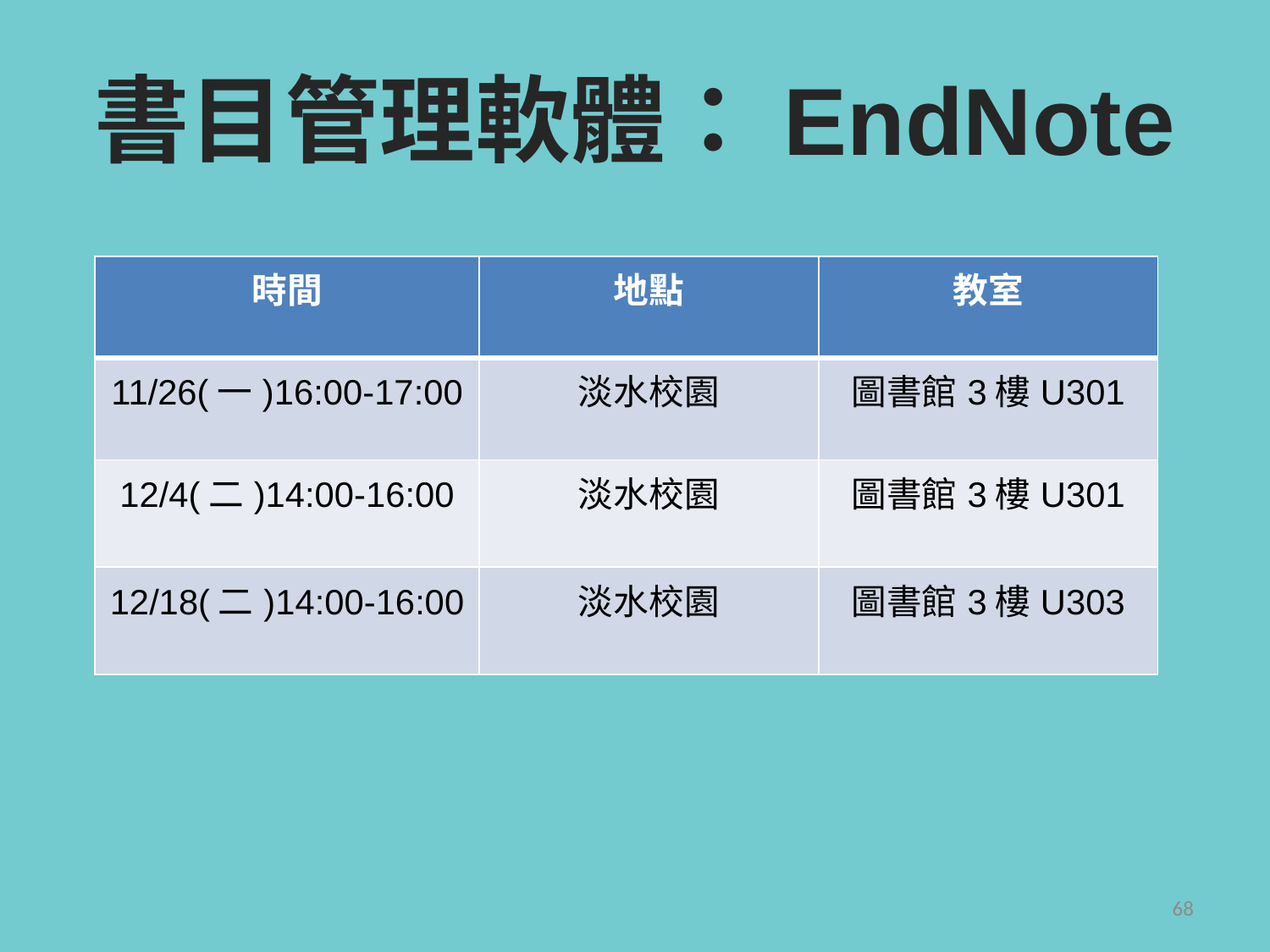

# 書目管理軟體：EndNote
| 時間 | 地點 | 教室 |
| --- | --- | --- |
| 11/26(一)16:00-17:00 | 淡水校園 | 圖書館3樓U301 |
| 12/4(二)14:00-16:00 | 淡水校園 | 圖書館3樓U301 |
| 12/18(二)14:00-16:00 | 淡水校園 | 圖書館3樓U303 |
68